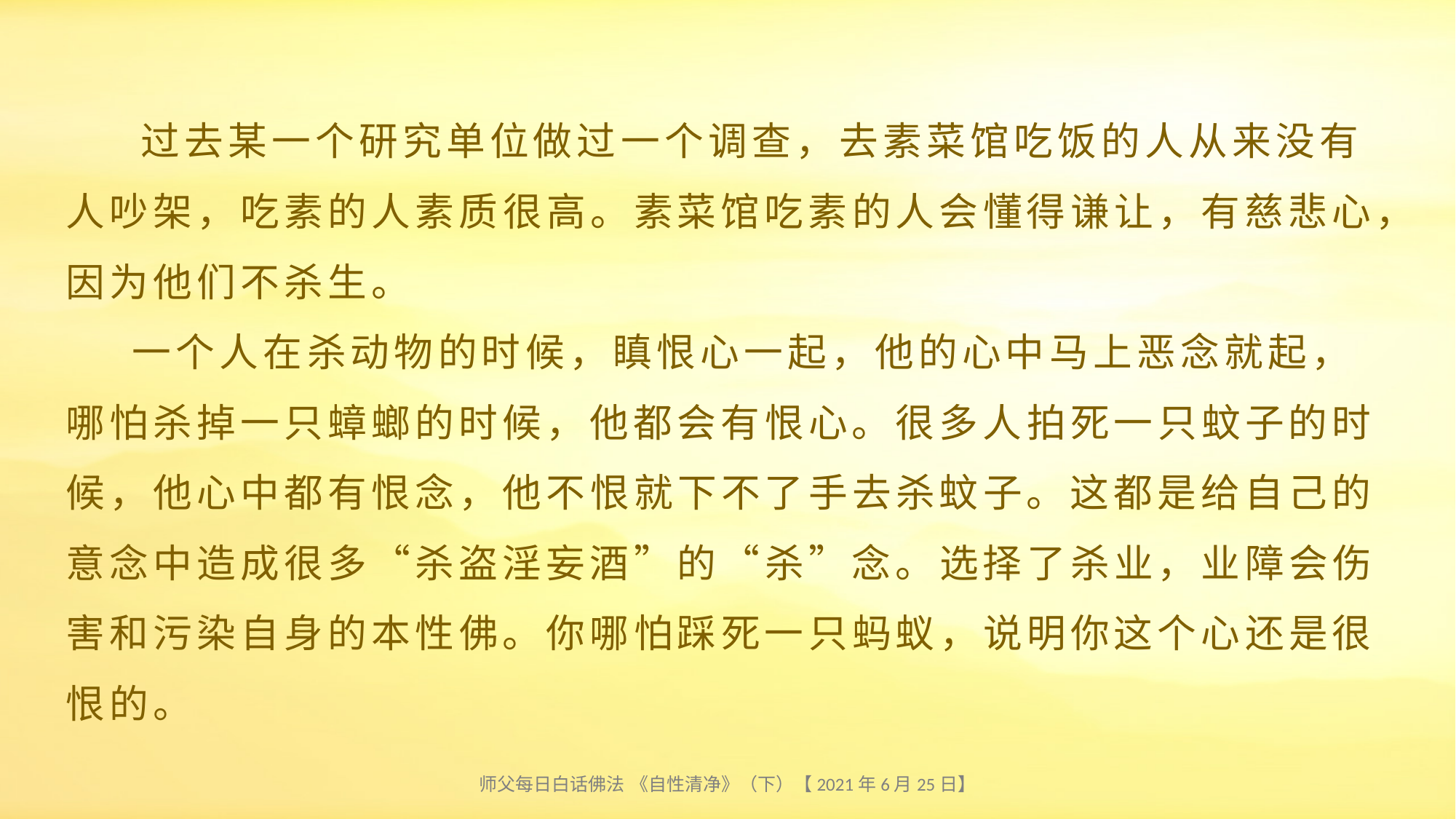

# 过去某一个研究单位做过一个调查，去素菜馆吃饭的人从来没有人吵架，吃素的人素质很高。素菜馆吃素的人会懂得谦让，有慈悲心，因为他们不杀生。 一个人在杀动物的时候，瞋恨心一起，他的心中马上恶念就起，哪怕杀掉一只蟑螂的时候，他都会有恨心。很多人拍死一只蚊子的时候，他心中都有恨念，他不恨就下不了手去杀蚊子。这都是给自己的意念中造成很多“杀盗淫妄酒”的“杀”念。选择了杀业，业障会伤害和污染自身的本性佛。你哪怕踩死一只蚂蚁，说明你这个心还是很恨的。
师父每日白话佛法 《自性清净》（下）【2021年6月25日】